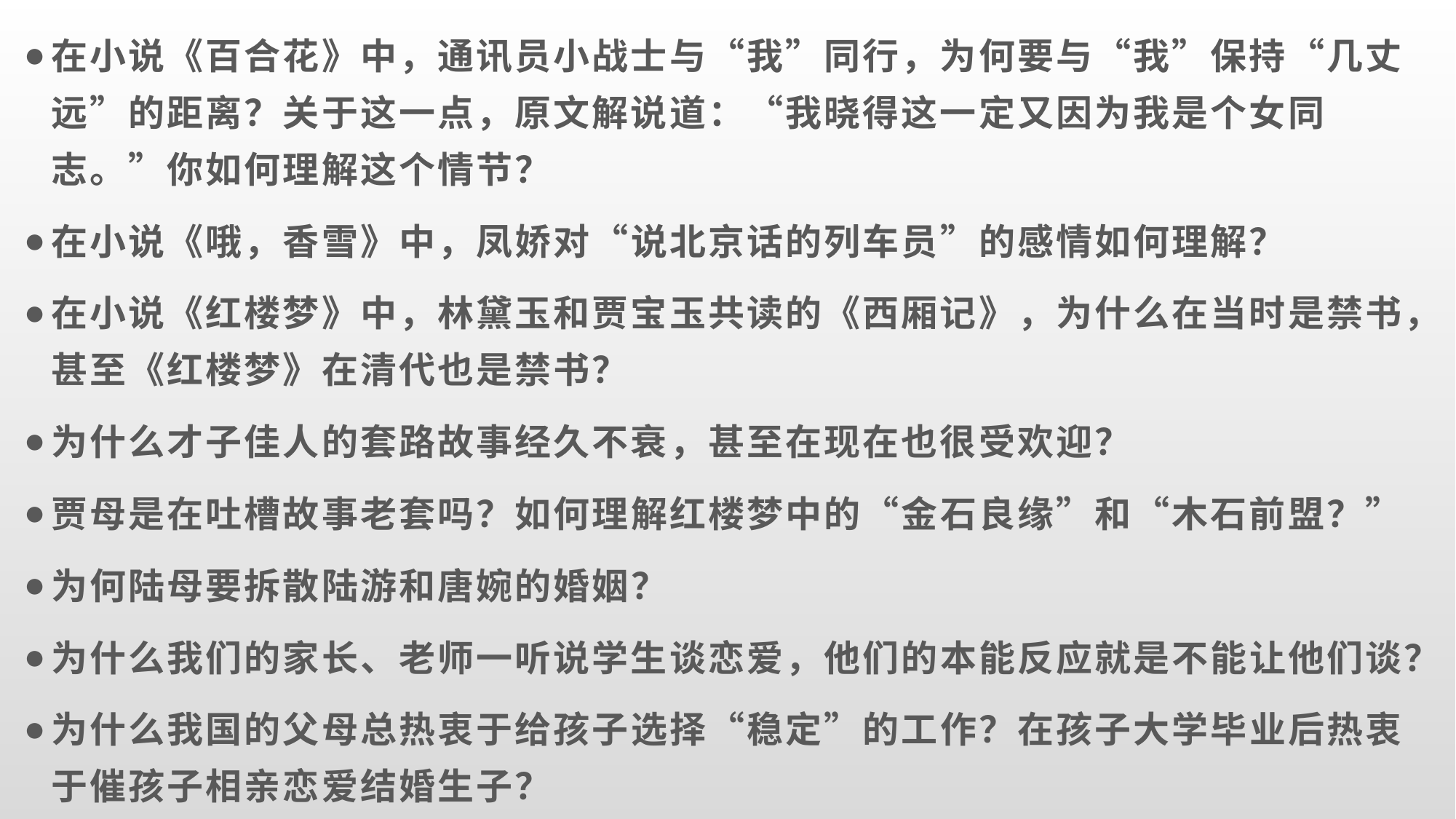

在小说《百合花》中，通讯员小战士与“我”同行，为何要与“我”保持“几丈远”的距离？关于这一点，原文解说道：“我晓得这一定又因为我是个女同志。”你如何理解这个情节？
在小说《哦，香雪》中，凤娇对“说北京话的列车员”的感情如何理解？
在小说《红楼梦》中，林黛玉和贾宝玉共读的《西厢记》，为什么在当时是禁书，甚至《红楼梦》在清代也是禁书？
为什么才子佳人的套路故事经久不衰，甚至在现在也很受欢迎？
贾母是在吐槽故事老套吗？如何理解红楼梦中的“金石良缘”和“木石前盟？”
为何陆母要拆散陆游和唐婉的婚姻？
为什么我们的家长、老师一听说学生谈恋爱，他们的本能反应就是不能让他们谈？
为什么我国的父母总热衷于给孩子选择“稳定”的工作？在孩子大学毕业后热衷于催孩子相亲恋爱结婚生子？